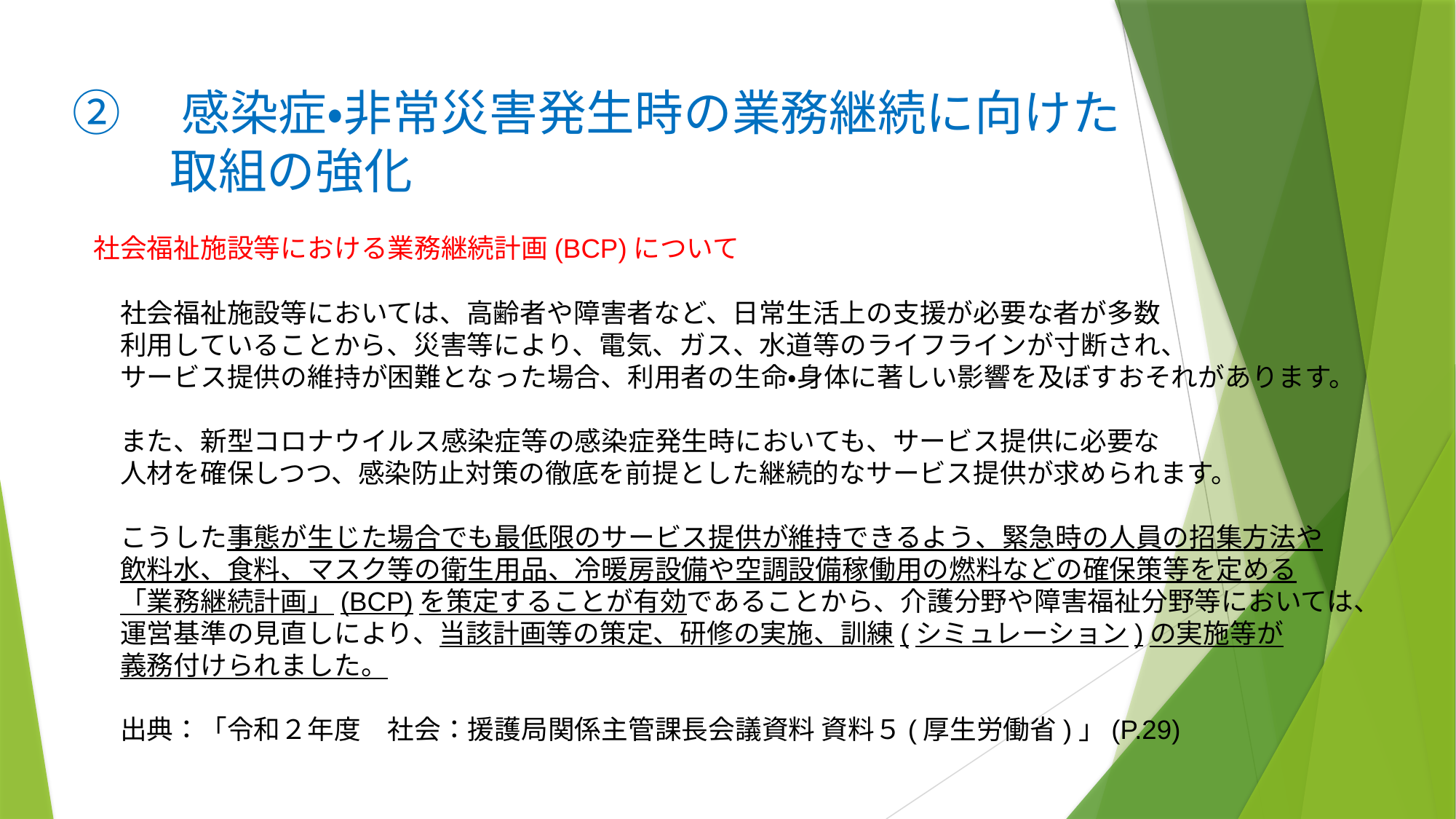

②　感染症・非常災害発生時の業務継続に向けた
　　取組の強化
社会福祉施設等における業務継続計画(BCP)について
 
　社会福祉施設等においては、高齢者や障害者など、日常生活上の支援が必要な者が多数
　利用していることから、災害等により、電気、ガス、水道等のライフラインが寸断され、
　サービス提供の維持が困難となった場合、利用者の生命・身体に著しい影響を及ぼすおそれがあります。
 
　また、新型コロナウイルス感染症等の感染症発生時においても、サービス提供に必要な
　人材を確保しつつ、感染防止対策の徹底を前提とした継続的なサービス提供が求められます。
 
　こうした事態が生じた場合でも最低限のサービス提供が維持できるよう、緊急時の人員の招集方法や
　飲料水、食料、マスク等の衛生用品、冷暖房設備や空調設備稼働用の燃料などの確保策等を定める
　「業務継続計画」(BCP)を策定することが有効であることから、介護分野や障害福祉分野等においては、
　運営基準の見直しにより、当該計画等の策定、研修の実施、訓練(シミュレーション)の実施等が
　義務付けられました。
　出典：「令和２年度　社会：援護局関係主管課長会議資料 資料５(厚生労働省)」(P.29)